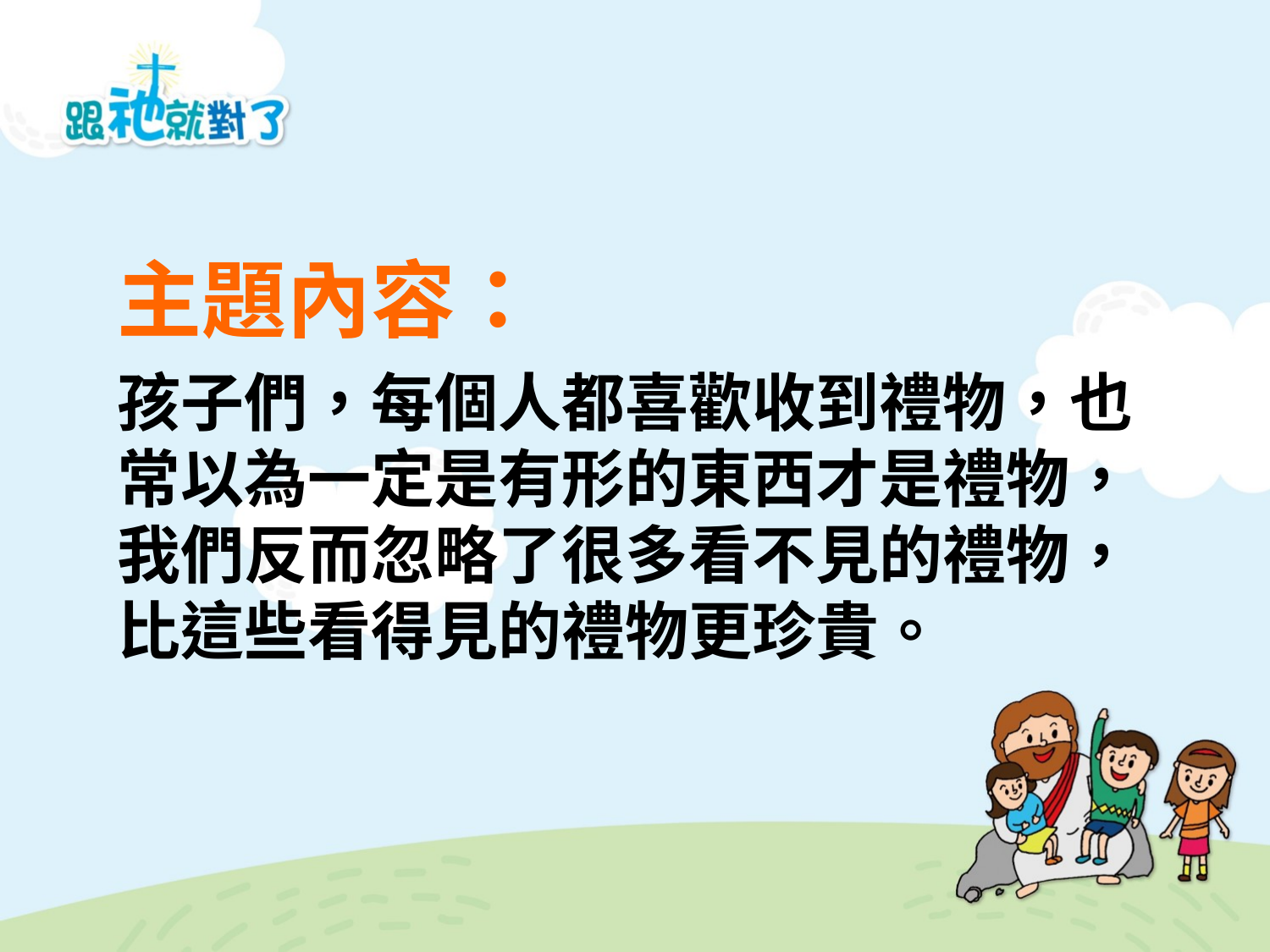

主題內容：
孩子們，每個人都喜歡收到禮物，也常以為一定是有形的東西才是禮物，我們反而忽略了很多看不見的禮物，比這些看得見的禮物更珍貴。